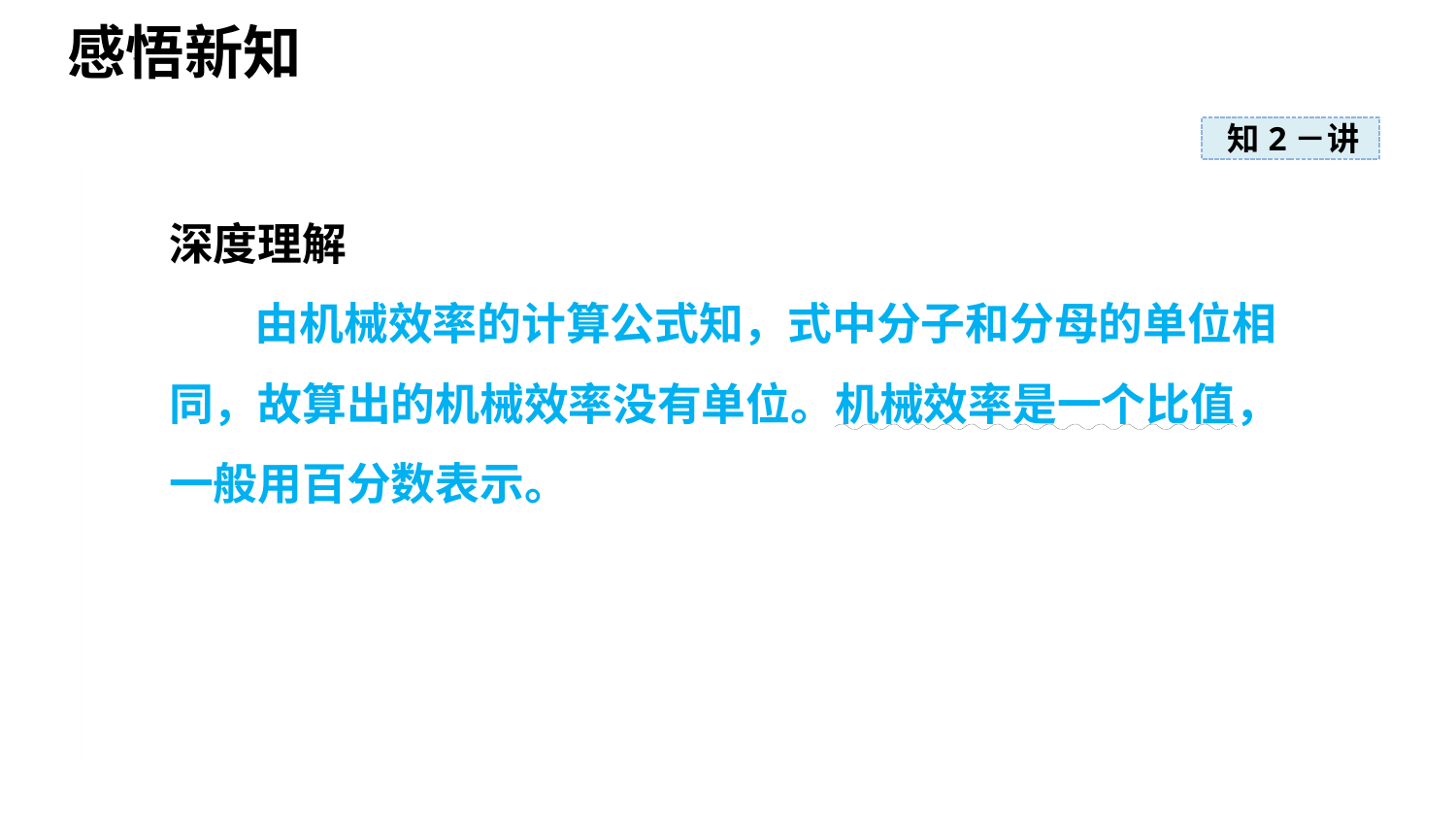

感悟新知
知2－讲

深度理解
由机械效率的计算公式知，式中分子和分母的单位相同，故算出的机械效率没有单位。机械效率是一个比值，一般用百分数表示。